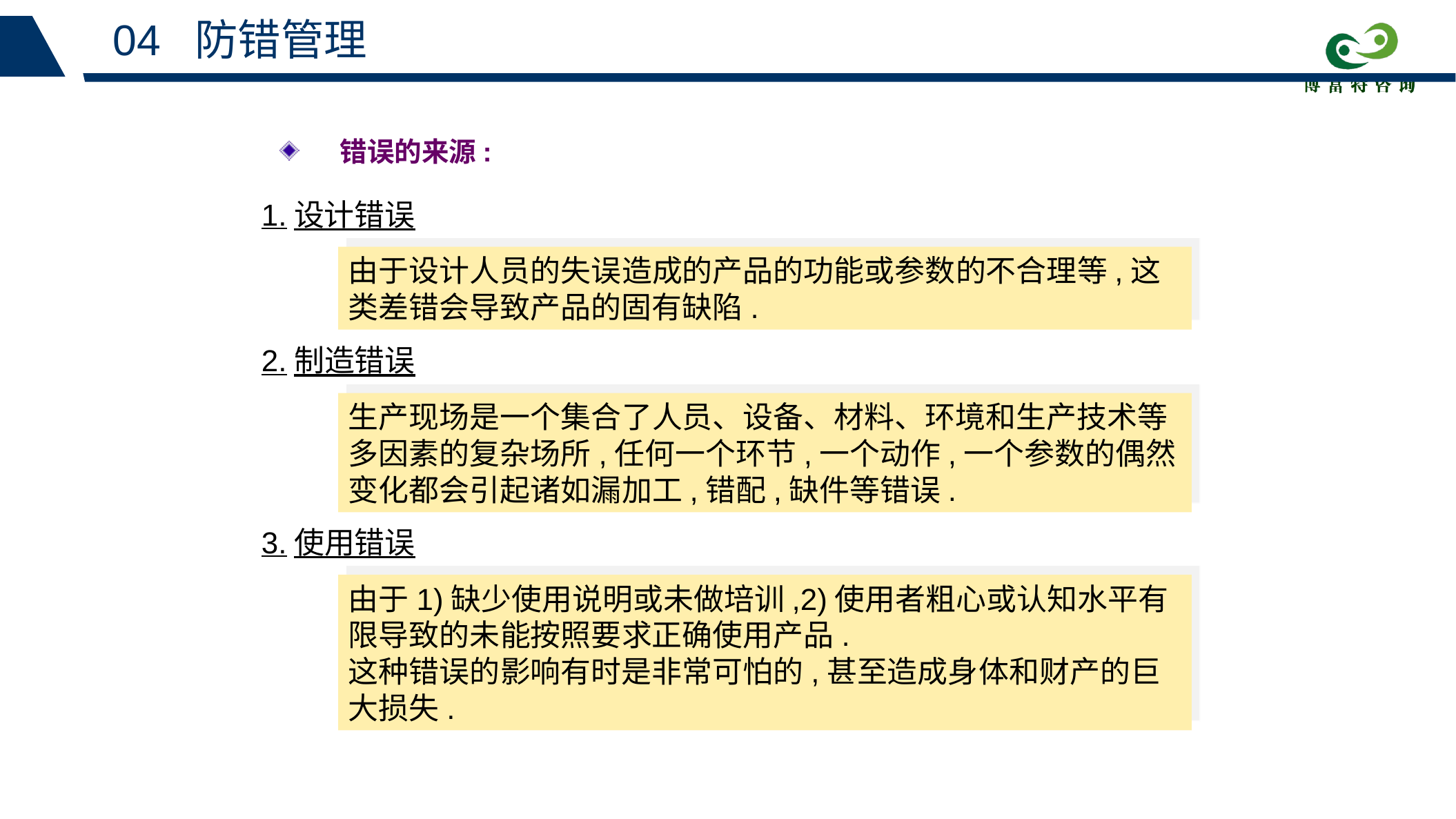

04  防错管理

错误的来源:
1.设计错误
由于设计人员的失误造成的产品的功能或参数的不合理等,这类差错会导致产品的固有缺陷.
2.制造错误
生产现场是一个集合了人员、设备、材料、环境和生产技术等多因素的复杂场所,任何一个环节,一个动作,一个参数的偶然变化都会引起诸如漏加工,错配,缺件等错误.
3.使用错误
由于1)缺少使用说明或未做培训,2)使用者粗心或认知水平有限导致的未能按照要求正确使用产品.
这种错误的影响有时是非常可怕的,甚至造成身体和财产的巨大损失.